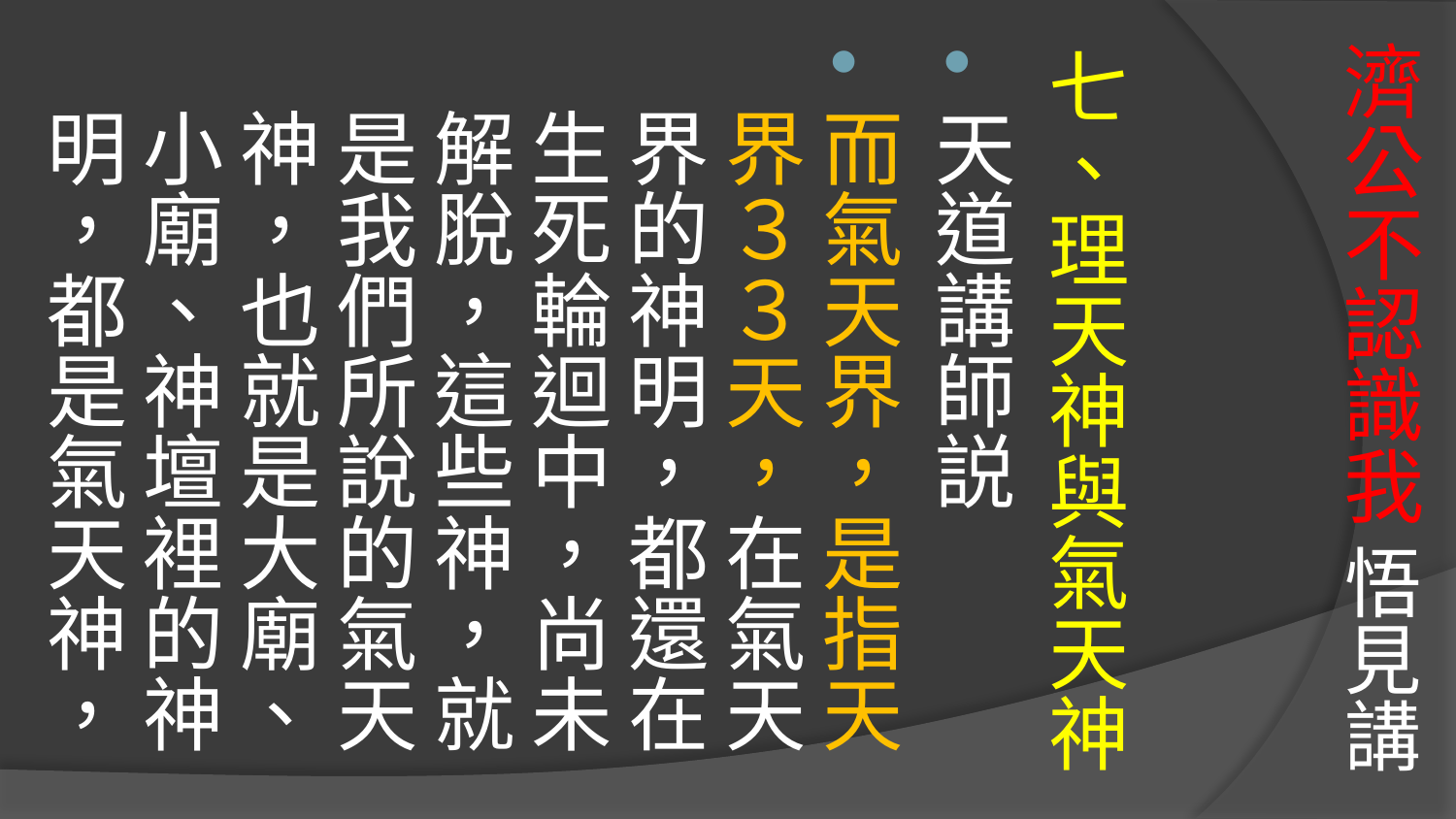

# 濟公不認識我 悟見講
七、理天神與氣天神
天道講師説
而氣天界，是指天界３３天，在氣天界的神明，都還在生死輪迴中，尚未解脫，這些神，就是我們所說的氣天神，也就是大廟、小廟、神壇裡的神明，都是氣天神，